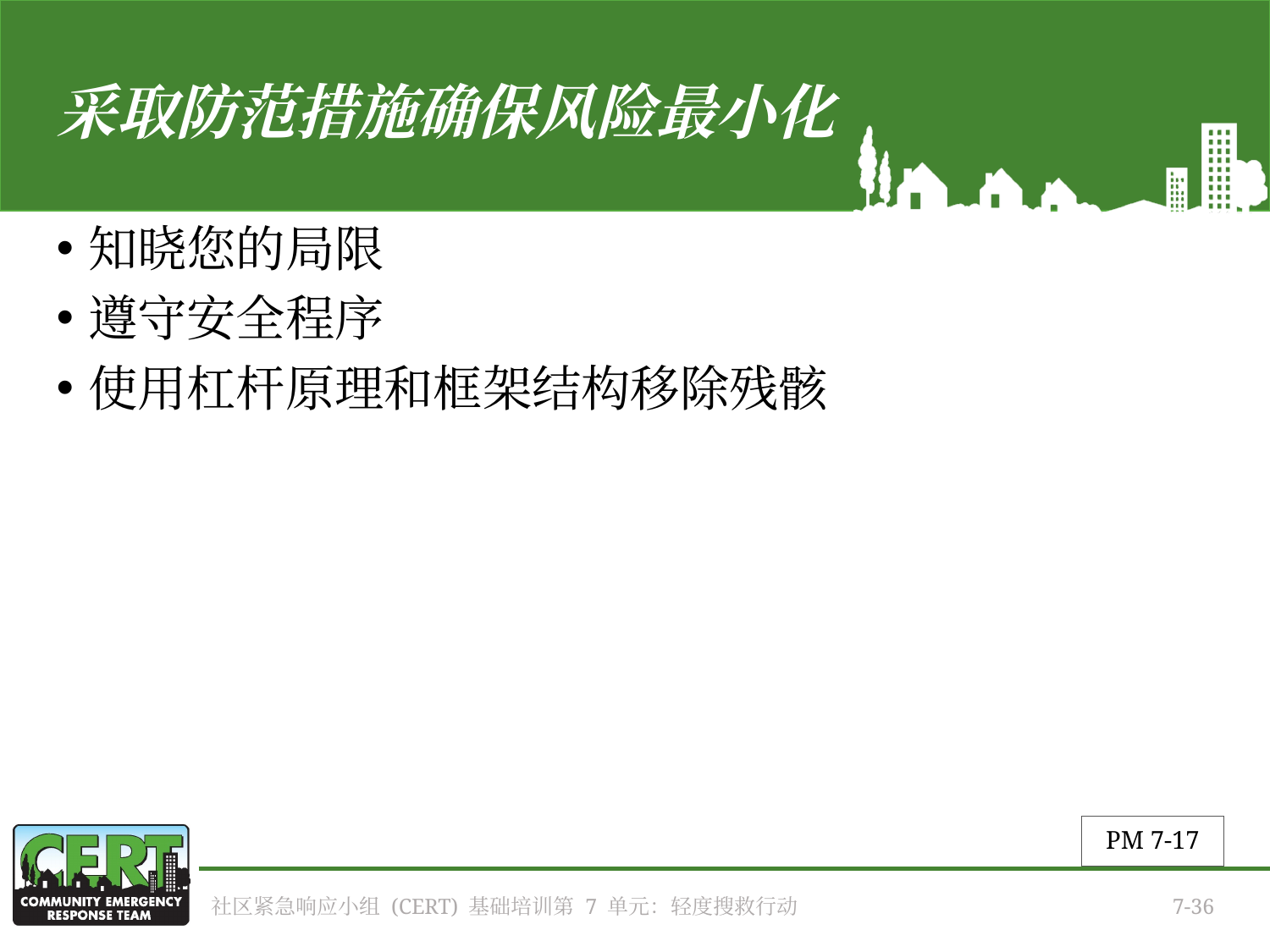

# 采取防范措施确保风险最小化
知晓您的局限
遵守安全程序
使用杠杆原理和框架结构移除残骸
PM 7-17
社区紧急响应小组 (CERT) 基础培训第 7 单元：轻度搜救行动
7-36